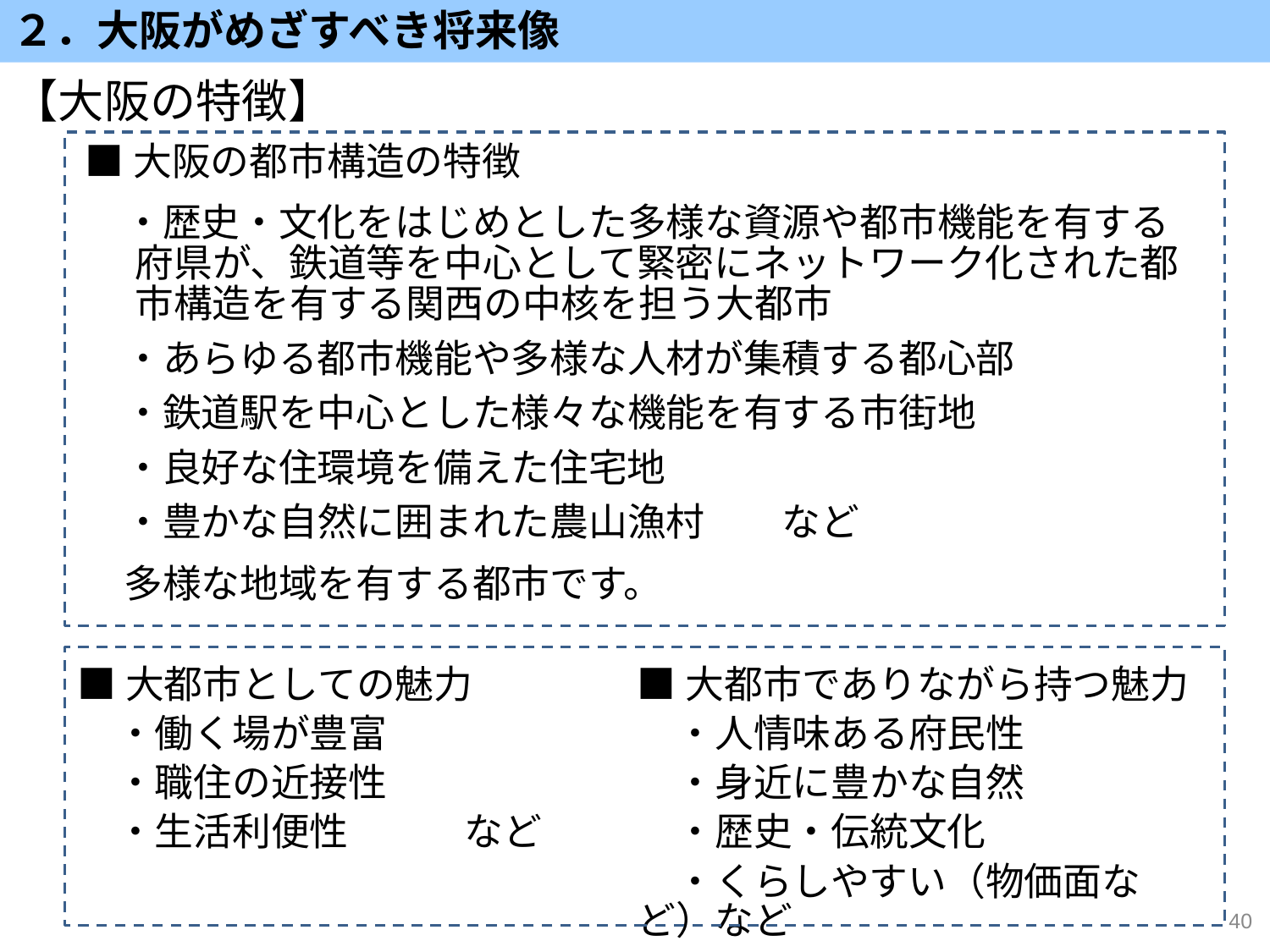

２．大阪がめざすべき将来像
【大阪の特徴】

■大阪の都市構造の特徴
　・歴史・文化をはじめとした多様な資源や都市機能を有する府県が、鉄道等を中心として緊密にネットワーク化された都市構造を有する関西の中核を担う大都市
　・あらゆる都市機能や多様な人材が集積する都心部
　・鉄道駅を中心とした様々な機能を有する市街地
　・良好な住環境を備えた住宅地
　・豊かな自然に囲まれた農山漁村　　など
　多様な地域を有する都市です。

■大都市としての魅力
　・働く場が豊富
　・職住の近接性
　・生活利便性　　　など

■大都市でありながら持つ魅力
　・人情味ある府民性
　・身近に豊かな自然
　・歴史・伝統文化
　・くらしやすい（物価面など）など
40